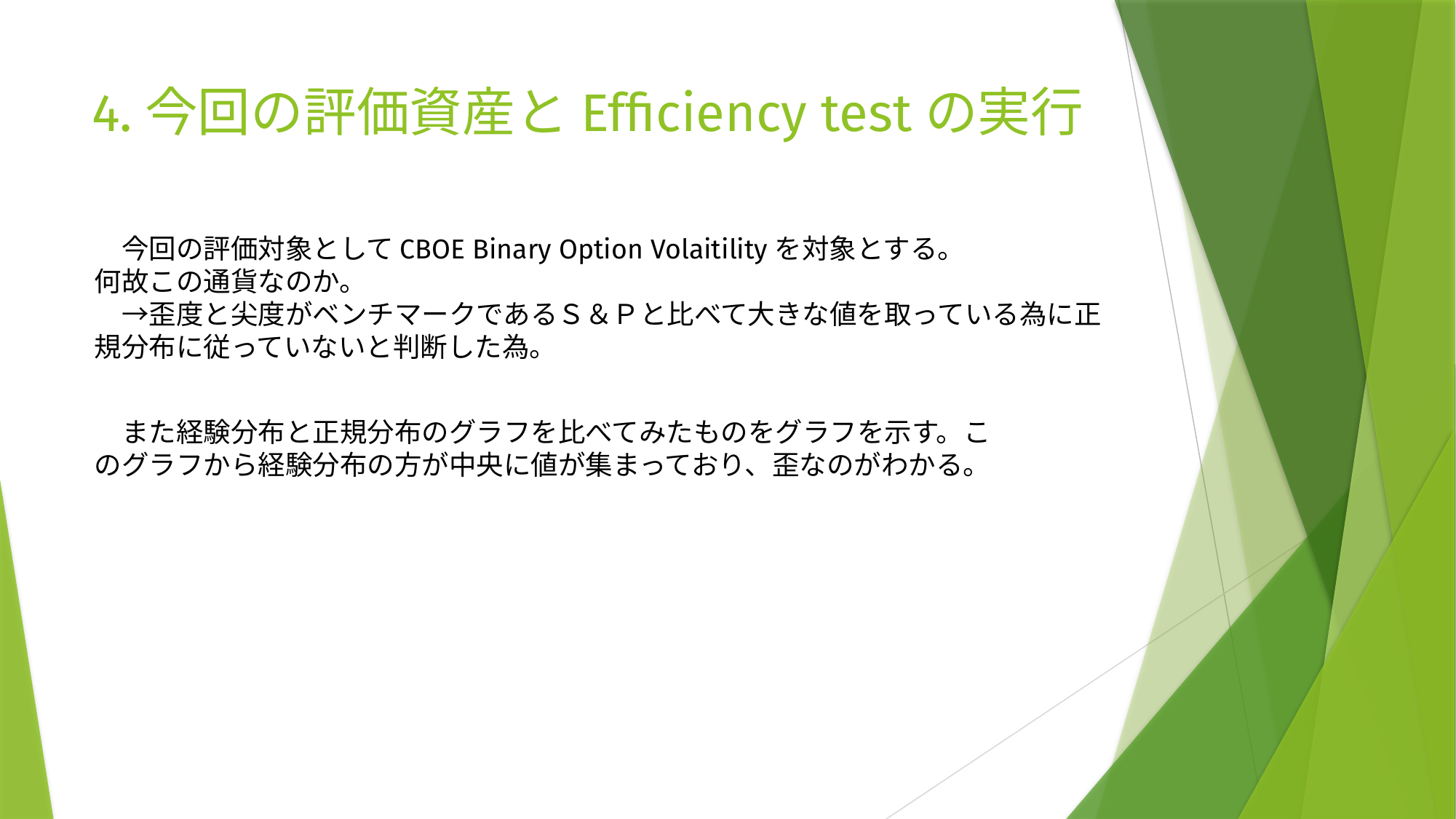

# 4.今回の評価資産とEfficiency testの実行
　今回の評価対象としてCBOE Binary Option Volaitilityを対象とする。
何故この通貨なのか。
　→歪度と尖度がベンチマークであるＳ＆Ｐと比べて大きな値を取っている為に正規分布に従っていないと判断した為。
　また経験分布と正規分布のグラフを比べてみたものをグラフを示す。このグラフから経験分布の方が中央に値が集まっており、歪なのがわかる。